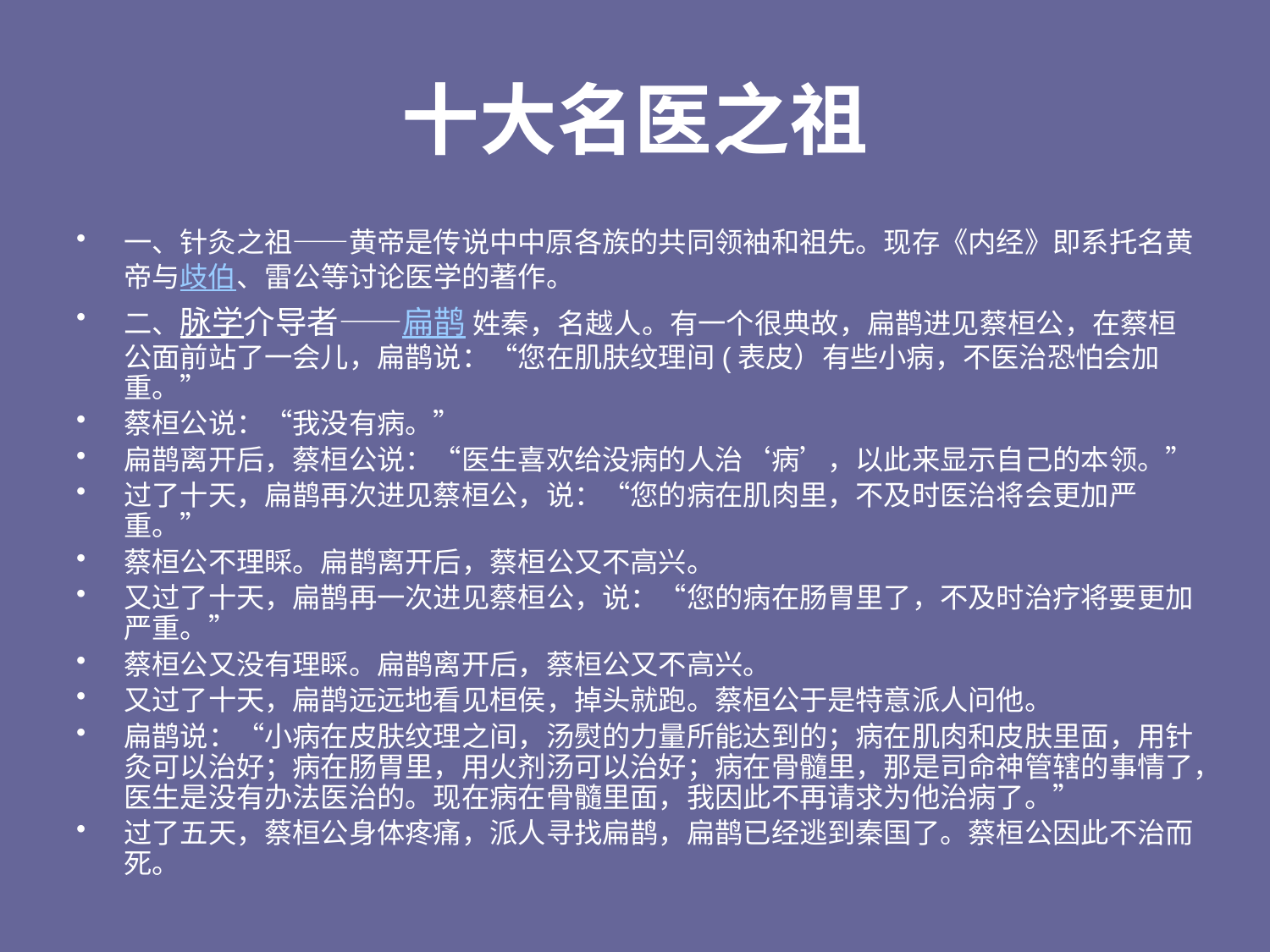

# 十大名医之祖
一、针灸之祖——黄帝是传说中中原各族的共同领袖和祖先。现存《内经》即系托名黄帝与歧伯、雷公等讨论医学的著作。
二、脉学介导者——扁鹊 姓秦，名越人。有一个很典故，扁鹊进见蔡桓公，在蔡桓公面前站了一会儿，扁鹊说：“您在肌肤纹理间(表皮）有些小病，不医治恐怕会加重。”
蔡桓公说：“我没有病。”
扁鹊离开后，蔡桓公说：“医生喜欢给没病的人治‘病’，以此来显示自己的本领。”
过了十天，扁鹊再次进见蔡桓公，说：“您的病在肌肉里，不及时医治将会更加严重。”
蔡桓公不理睬。扁鹊离开后，蔡桓公又不高兴。
又过了十天，扁鹊再一次进见蔡桓公，说：“您的病在肠胃里了，不及时治疗将要更加严重。”
蔡桓公又没有理睬。扁鹊离开后，蔡桓公又不高兴。
又过了十天，扁鹊远远地看见桓侯，掉头就跑。蔡桓公于是特意派人问他。
扁鹊说：“小病在皮肤纹理之间，汤熨的力量所能达到的；病在肌肉和皮肤里面，用针灸可以治好；病在肠胃里，用火剂汤可以治好；病在骨髓里，那是司命神管辖的事情了，医生是没有办法医治的。现在病在骨髓里面，我因此不再请求为他治病了。”
过了五天，蔡桓公身体疼痛，派人寻找扁鹊，扁鹊已经逃到秦国了。蔡桓公因此不治而死。